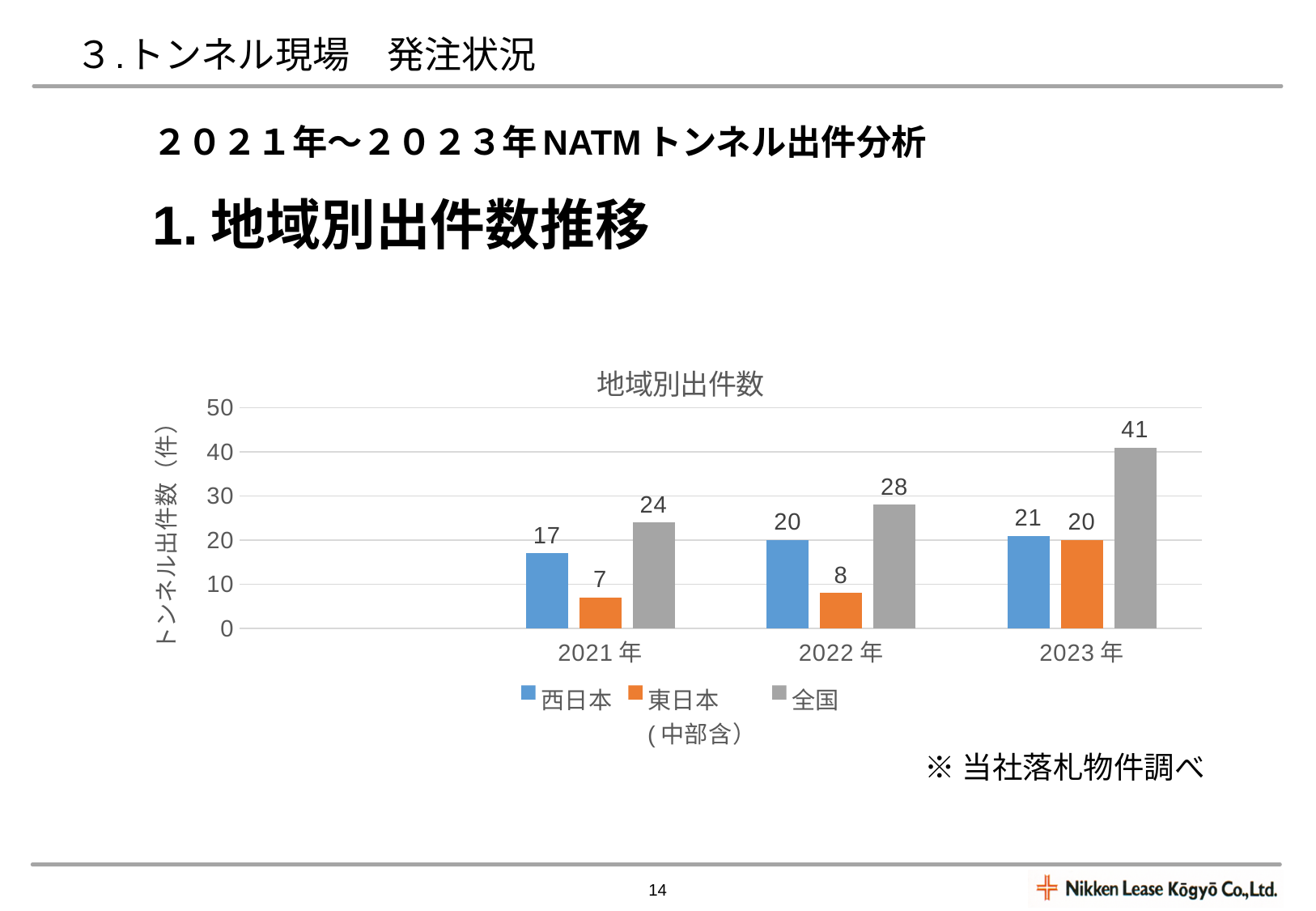

３.トンネル現場　発注状況
２０２１年～２０２３年NATMトンネル出件分析
# 1.地域別出件数推移

### Chart: 地域別出件数

| Category | 西日本 | 東日本
(中部含） | 全国 |
|---|---|---|---|
|  | None | None | None |
| 2021年 | 17.0 | 7.0 | 24.0 |
| 2022年 | 20.0 | 8.0 | 28.0 |
| 2023年 | 21.0 | 20.0 | 41.0 |
※当社落札物件調べ
14